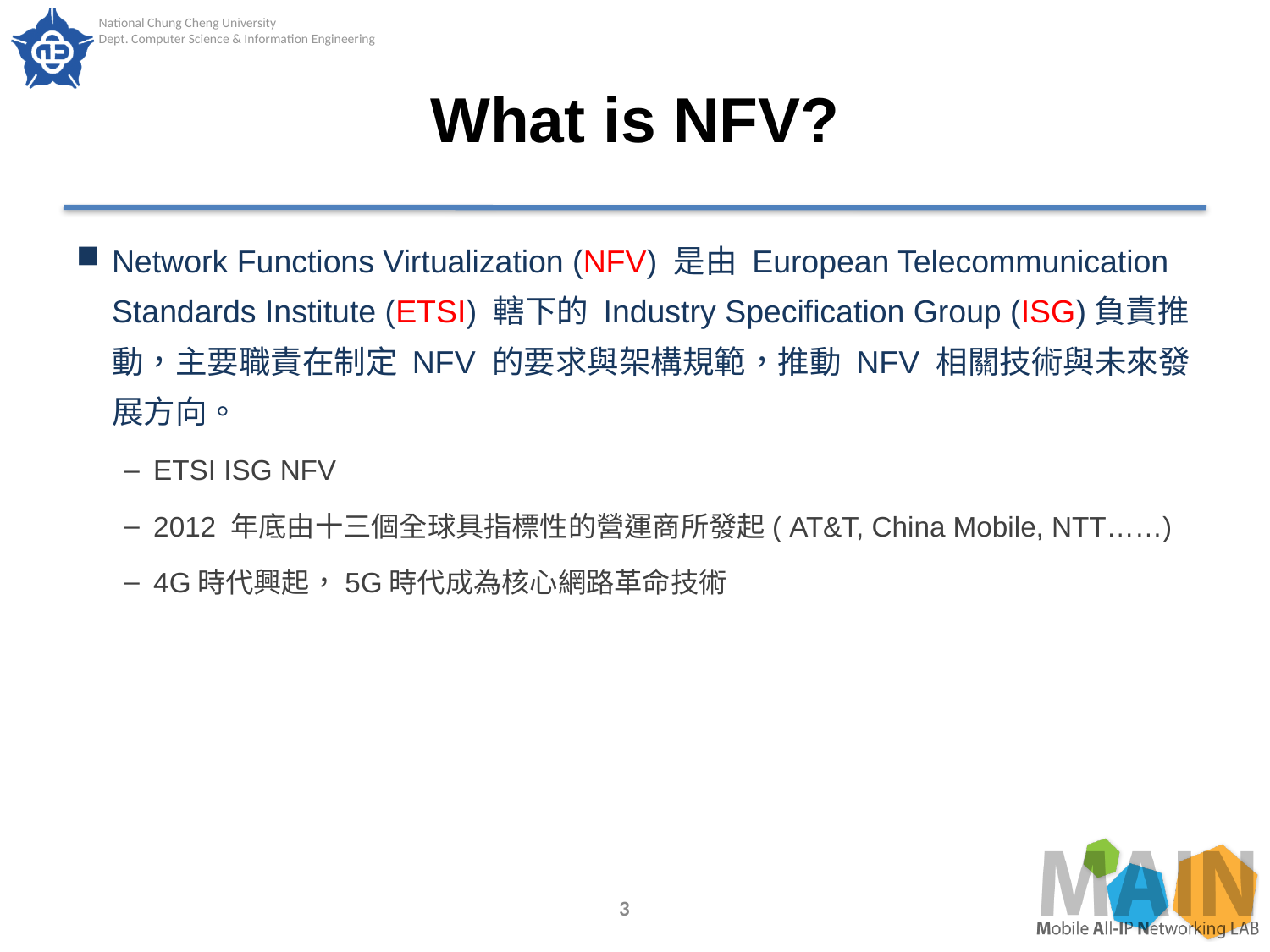

# What is NFV?
Network Functions Virtualization (NFV) 是由 European Telecommunication Standards Institute (ETSI) 轄下的 Industry Specification Group (ISG)負責推動，主要職責在制定 NFV 的要求與架構規範，推動 NFV 相關技術與未來發展方向。
ETSI ISG NFV
2012 年底由十三個全球具指標性的營運商所發起( AT&T, China Mobile, NTT……)
4G時代興起，5G時代成為核心網路革命技術

3